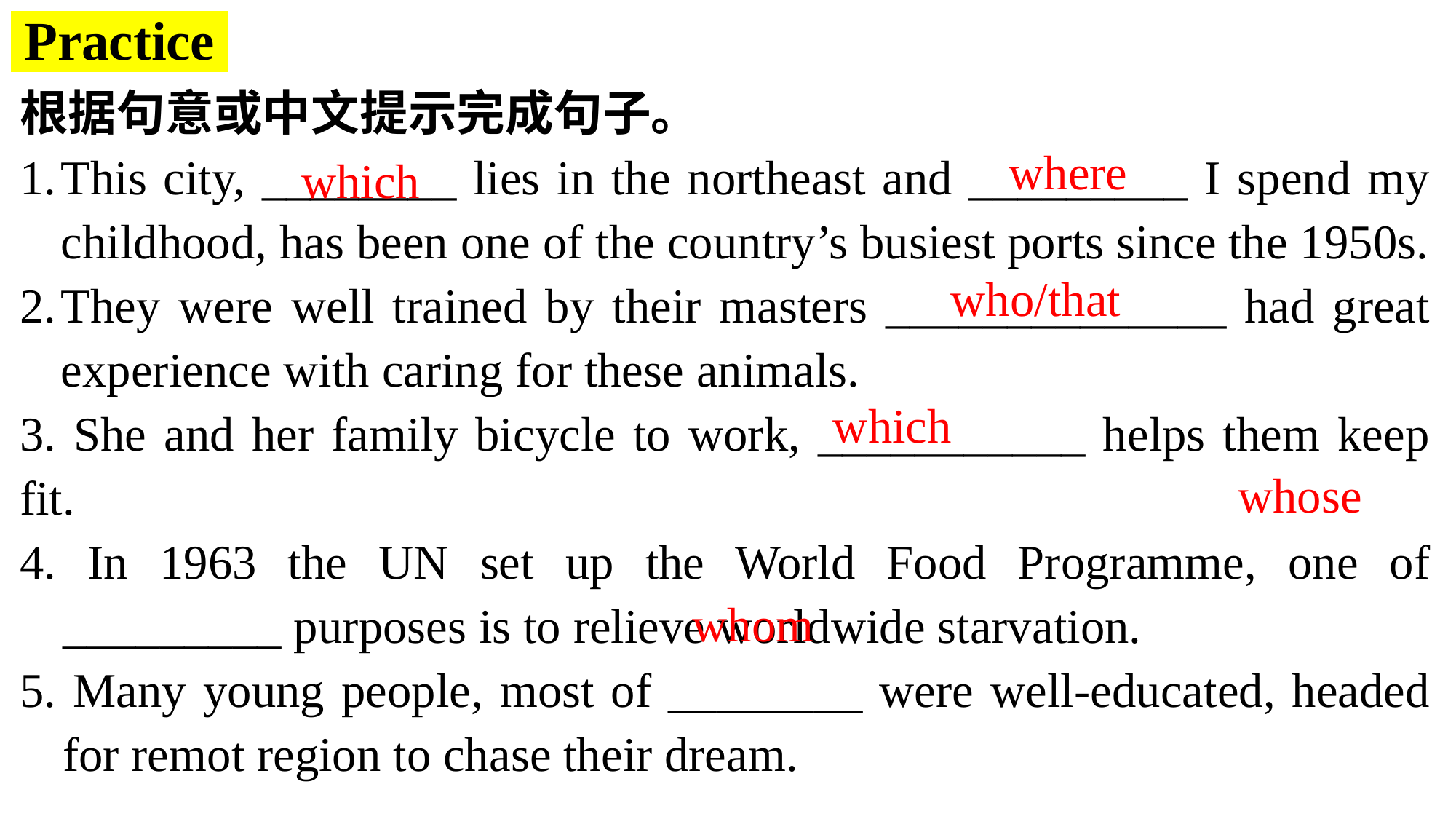

Practice
根据句意或中文提示完成句子。
This city, ________ lies in the northeast and _________ I spend my childhood, has been one of the country’s busiest ports since the 1950s.
They were well trained by their masters ______________ had great experience with caring for these animals.
3. She and her family bicycle to work, ___________ helps them keep fit.
4. In 1963 the UN set up the World Food Programme, one of _________ purposes is to relieve worldwide starvation.
5. Many young people, most of ________ were well-educated, headed for remot region to chase their dream.
where
which
who/that
which
whose
whom